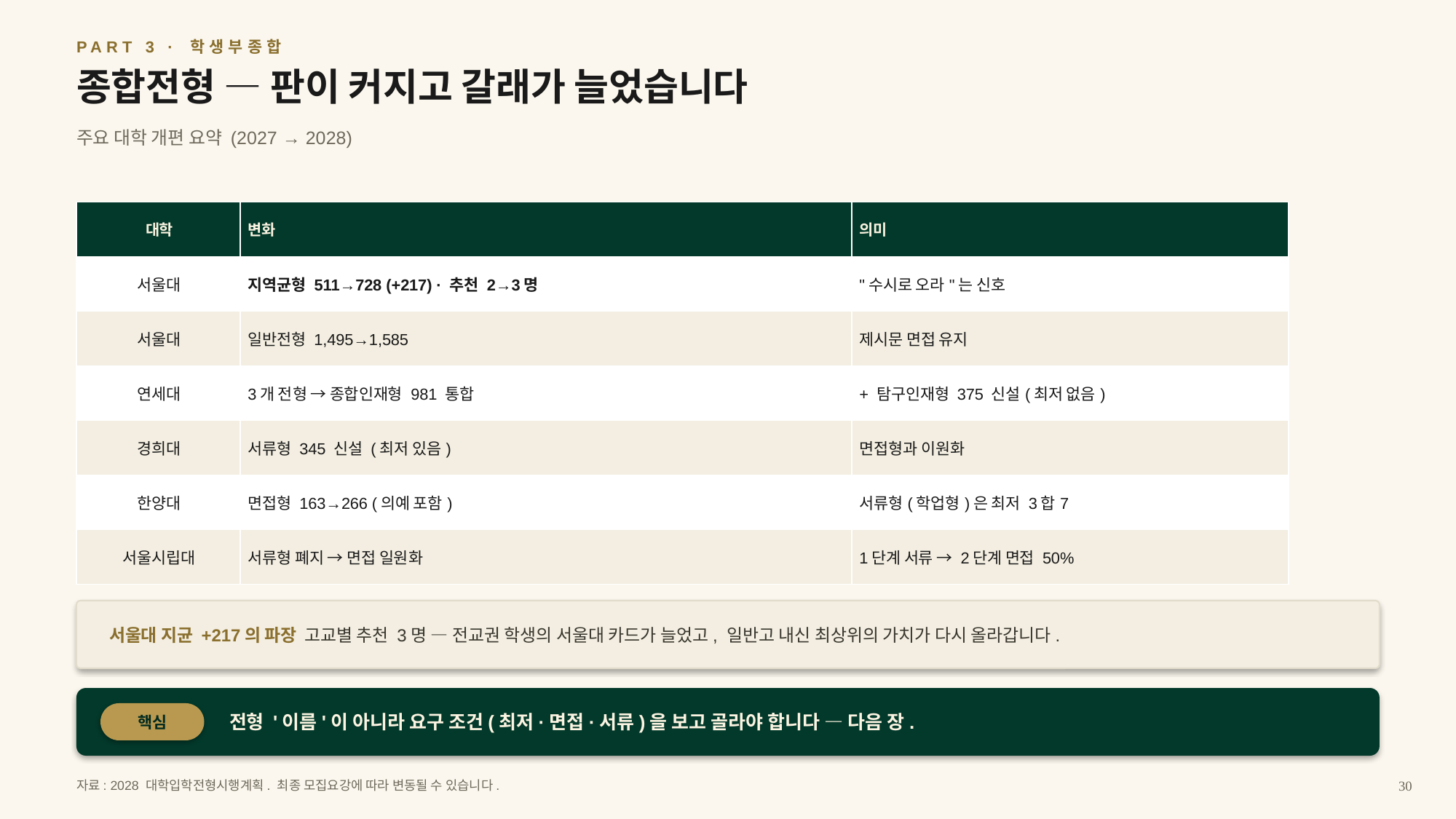

PART 3 · 학생부종합
종합전형 — 판이 커지고 갈래가 늘었습니다
주요 대학 개편 요약 (2027 → 2028)
| 대학 | 변화 | 의미 |
| --- | --- | --- |
| 서울대 | 지역균형 511→728 (+217) · 추천 2→3명 | "수시로 오라"는 신호 |
| 서울대 | 일반전형 1,495→1,585 | 제시문 면접 유지 |
| 연세대 | 3개 전형 → 종합인재형 981 통합 | + 탐구인재형 375 신설(최저 없음) |
| 경희대 | 서류형 345 신설 (최저 있음) | 면접형과 이원화 |
| 한양대 | 면접형 163→266 (의예 포함) | 서류형(학업형)은 최저 3합7 |
| 서울시립대 | 서류형 폐지 → 면접 일원화 | 1단계 서류 → 2단계 면접 50% |

서울대 지균 +217의 파장  고교별 추천 3명 — 전교권 학생의 서울대 카드가 늘었고, 일반고 내신 최상위의 가치가 다시 올라갑니다.

전형 '이름'이 아니라 요구 조건(최저·면접·서류)을 보고 골라야 합니다 — 다음 장.
핵심
자료: 2028 대학입학전형시행계획. 최종 모집요강에 따라 변동될 수 있습니다.
30